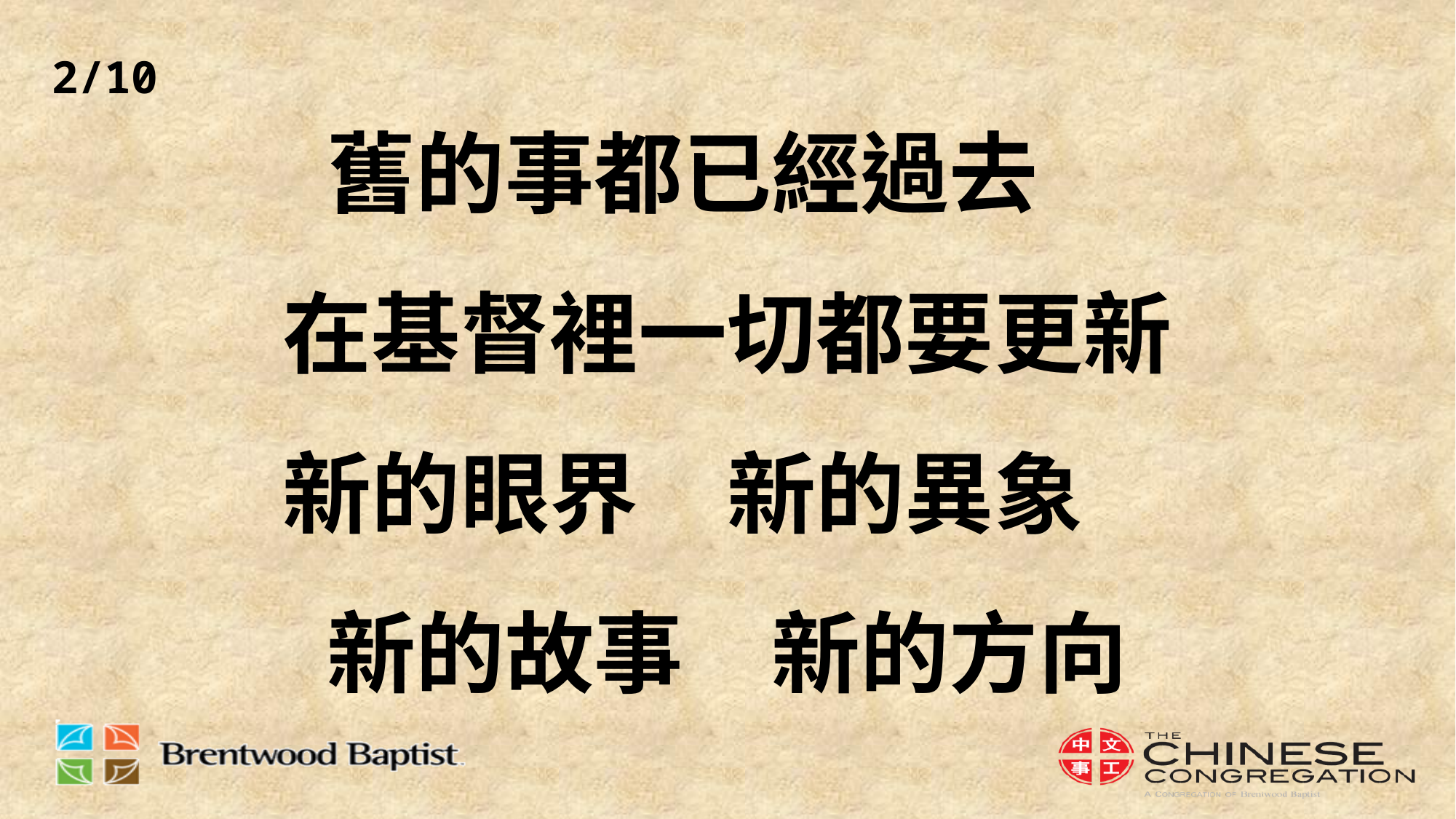

2/10
# 舊的事都已經過去　 在基督裡一切都要更新 新的眼界　新的異象　 新的故事　新的方向